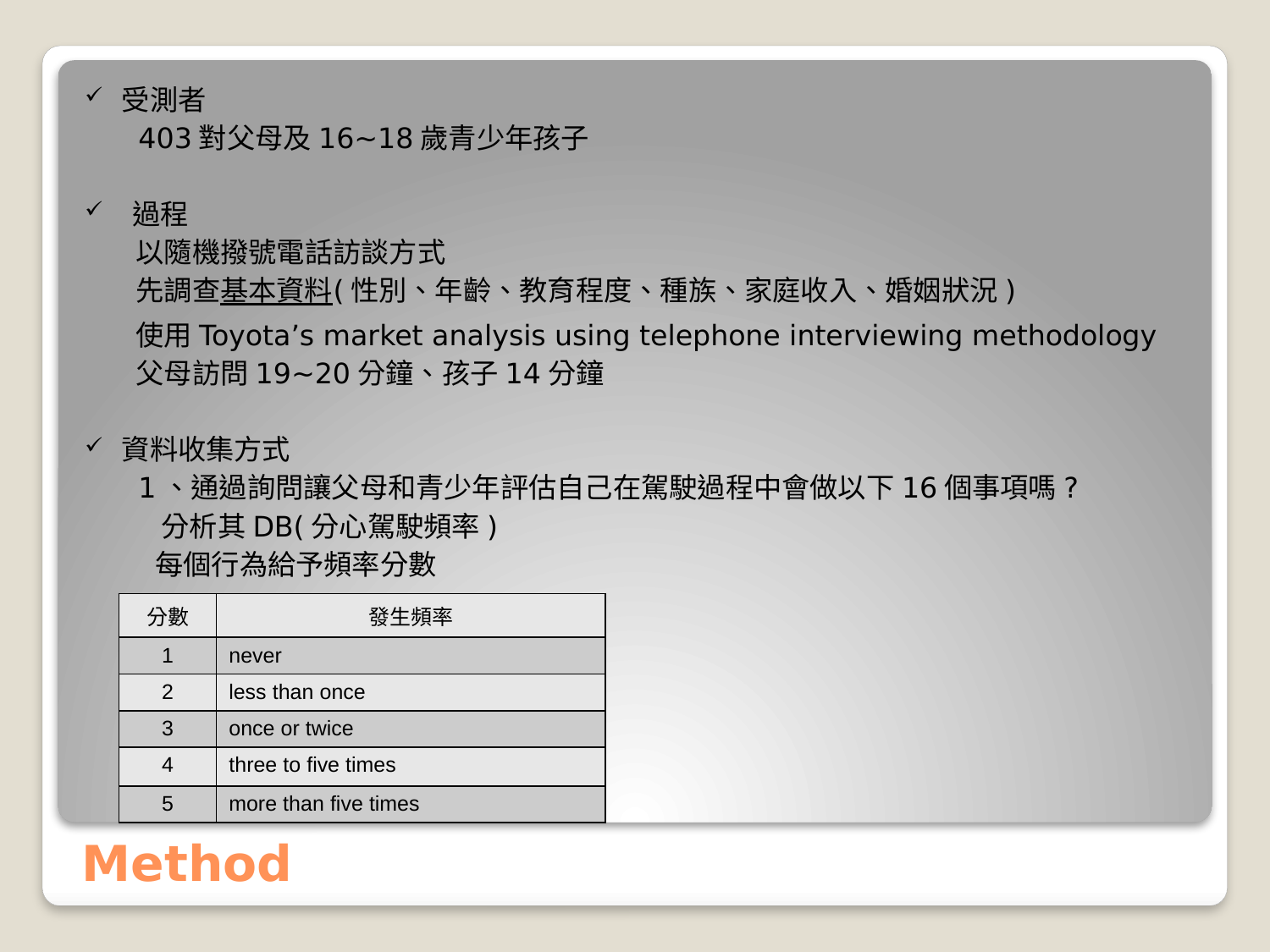

受測者
      403對父母及16~18歲青少年孩子

過程
       以隨機撥號電話訪談方式
       先調查基本資料(性別、年齡、教育程度、種族、家庭收入、婚姻狀況)
       使用Toyota’s market analysis using telephone interviewing methodology
       父母訪問19~20分鐘、孩子14分鐘

資料收集方式
      1、通過詢問讓父母和青少年評估自己在駕駛過程中會做以下16個事項嗎?
           分析其DB(分心駕駛頻率)
          每個行為給予頻率分數

| 分數 | 發生頻率 |
| --- | --- |
| 1 | never |
| 2 | less than once |
| 3 | once or twice |
| 4 | three to five times |
| 5 | more than five times |
# Method